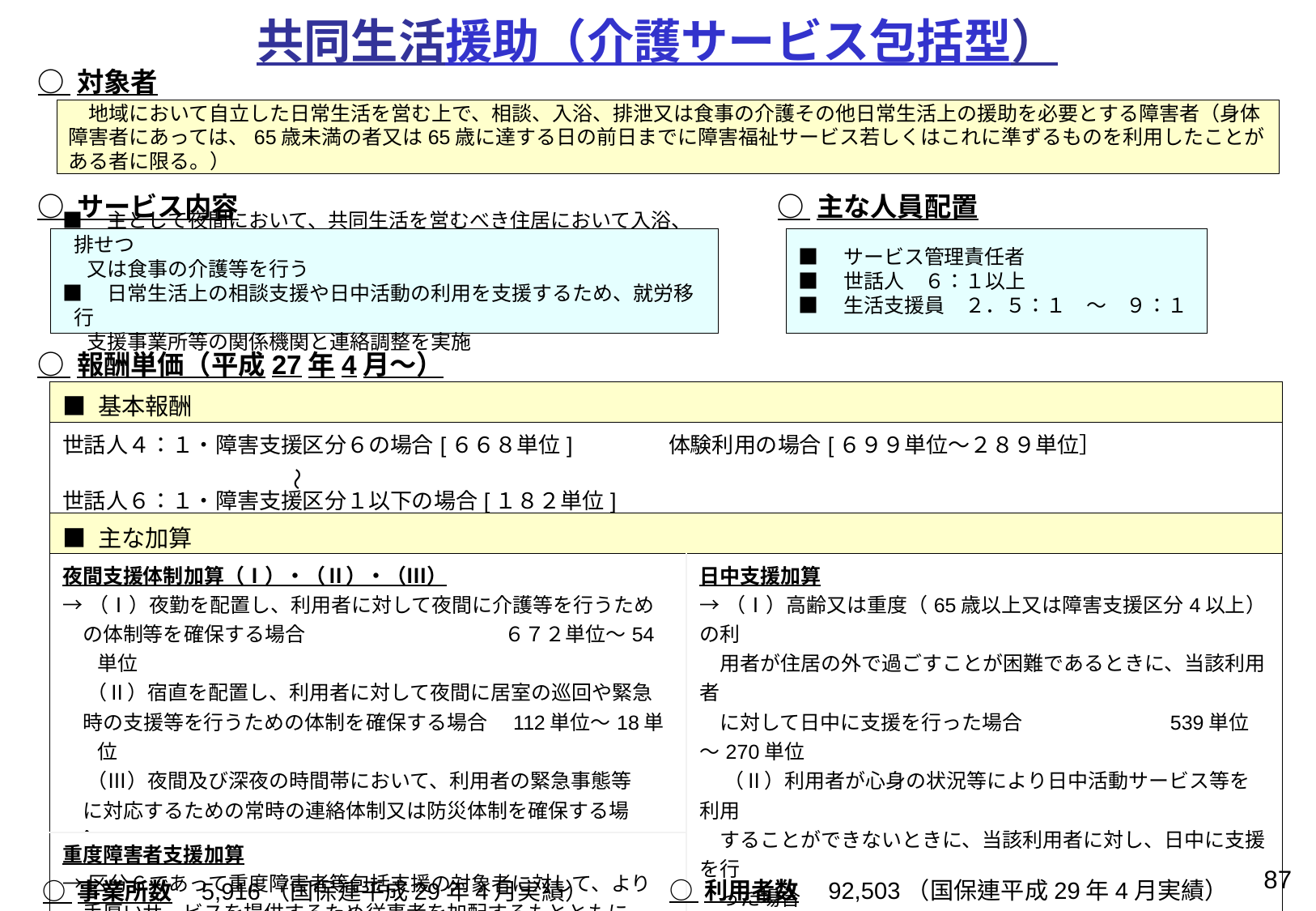

共同生活援助（介護サービス包括型）
○ 対象者
　地域において自立した日常生活を営む上で、相談、入浴、排泄又は食事の介護その他日常生活上の援助を必要とする障害者（身体障害者にあっては、65歳未満の者又は65歳に達する日の前日までに障害福祉サービス若しくはこれに準ずるものを利用したことがある者に限る。）
○ サービス内容
○ 主な人員配置
■　主として夜間において、共同生活を営むべき住居において入浴、排せつ
　 又は食事の介護等を行う
■　日常生活上の相談支援や日中活動の利用を支援するため、就労移行
　 支援事業所等の関係機関と連絡調整を実施
■　サービス管理責任者
■　世話人　６：１以上
■　生活支援員　２．５：１　～　９：１
○ 報酬単価（平成27年4月～）
| ■ 基本報酬 |  |  |
| --- | --- | --- |
| 世話人４：１・障害支援区分６の場合[６６８単位] 世話人６：１・障害支援区分１以下の場合[１８２単位] | 体験利用の場合[６９９単位～２８９単位］ |  |
| ■ 主な加算 |  |  |
| 夜間支援体制加算（Ⅰ）・（Ⅱ）・（Ⅲ） →（Ⅰ）夜勤を配置し、利用者に対して夜間に介護等を行うため 　の体制等を確保する場合　　　　　　 　 ６７２単位～54単位 　 （Ⅱ）宿直を配置し、利用者に対して夜間に居室の巡回や緊急 　時の支援等を行うための体制を確保する場合　112単位～18単位 　 （Ⅲ）夜間及び深夜の時間帯において、利用者の緊急事態等 　に対応するための常時の連絡体制又は防災体制を確保する場 合 　　　　　　　　　　　　　　　　　　　　　　　　　 10単位 |  | 日中支援加算 →（Ⅰ）高齢又は重度（65歳以上又は障害支援区分4以上）の利 　用者が住居の外で過ごすことが困難であるときに、当該利用者 　に対して日中に支援を行った場合　　　　　　　539単位～270単位 　 （Ⅱ）利用者が心身の状況等により日中活動サービス等を利用 　することができないときに、当該利用者に対し、日中に支援を行 　った場合　　　　　　　　　　　　　　　　　　　　　　539単位～135単位 医療連携体制加算（Ⅴ） →医療機関との連携等により看護師による、日常的な健康管理 を行ったり、医療ニーズが必要となった場合に適切な対応がとれ る等の体制を整備している場合　　　　　　　　　　　　　　　 　 39単位 |
| 重度障害者支援加算 →区分６であって重度障害者等包括支援の対象者に対して、より 　手厚いサービスを提供するため従事者を加配するもとともに、一部 　の従事者が一定の研修を終了した場合　　　　　　　　　　　３６０単位 |  |  |
～

87
○ 利用者数　92,503（国保連平成29年4月実績）
○ 事業所数　5,916（国保連平成29年4月実績）